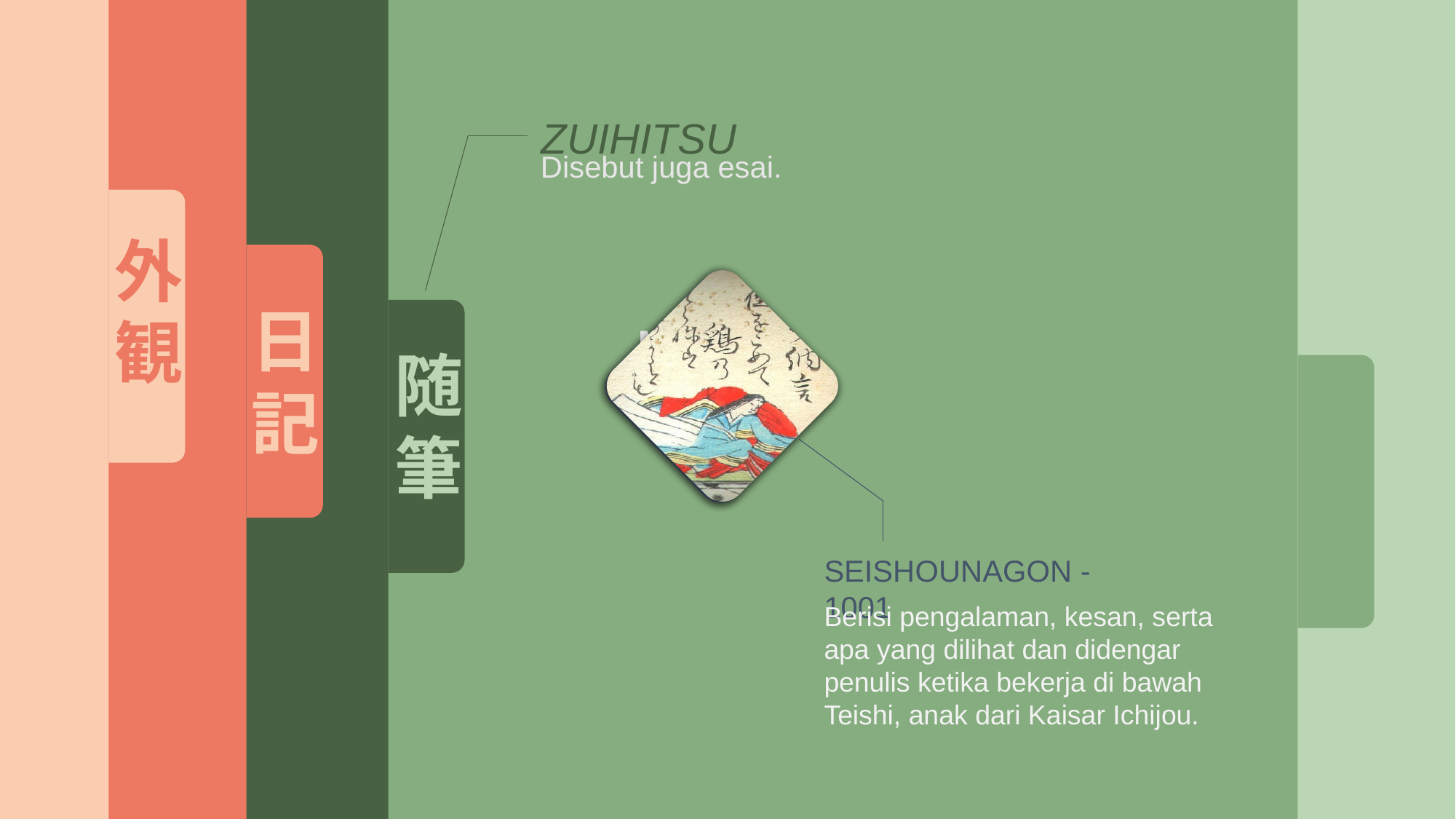

外観

日記

随筆

ZUIHITSU
Disebut juga esai.

MAKURA
NO
SOUSHI
SEISHOUNAGON - 1001
Berisi pengalaman, kesan, serta apa yang dilihat dan didengar penulis ketika bekerja di bawah Teishi, anak dari Kaisar Ichijou.